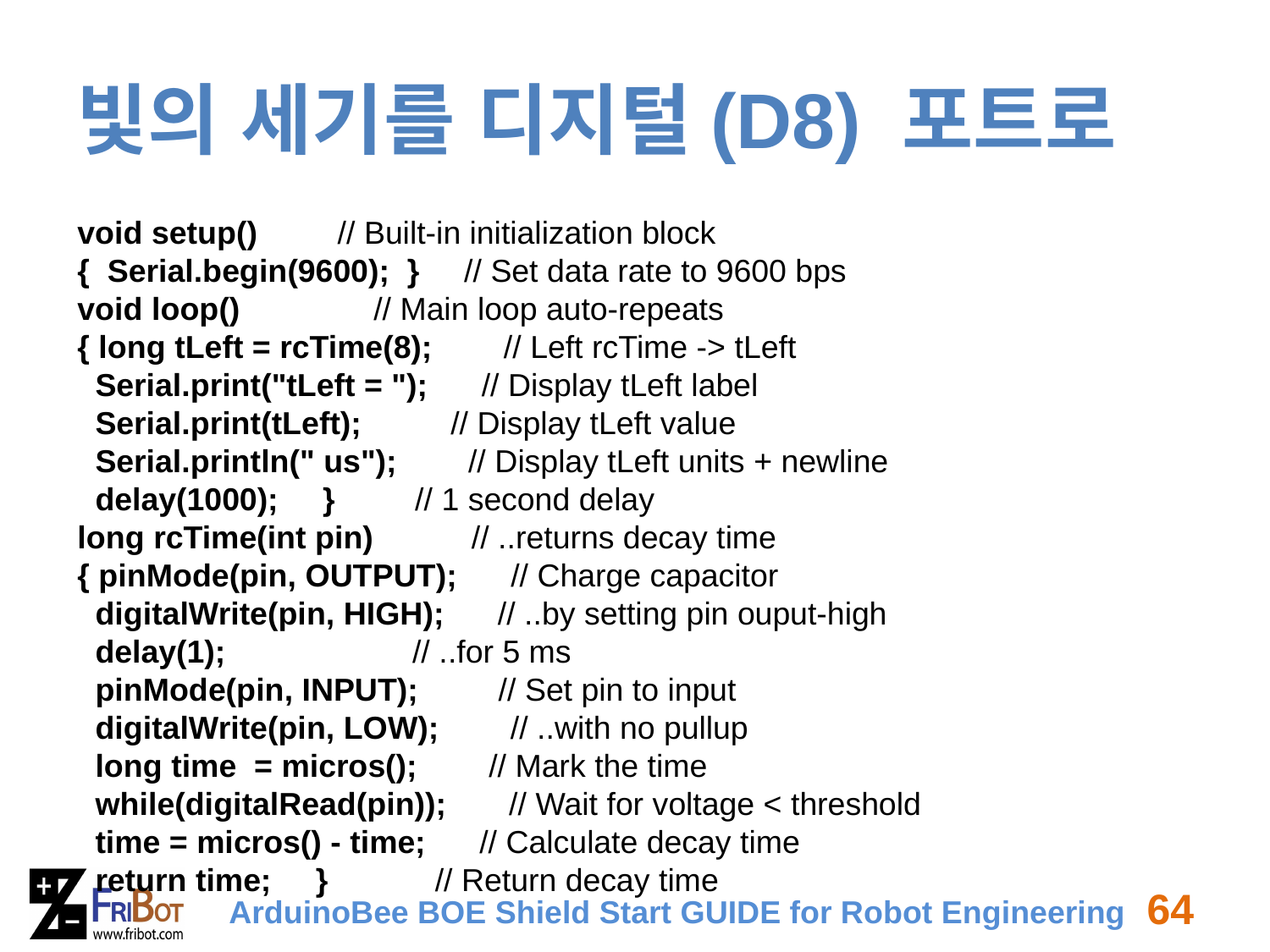

# 빛의 세기를 디지털(D8) 포트로
void setup()         // Built-in initialization block
{  Serial.begin(9600);  }     // Set data rate to 9600 bps
void loop()               // Main loop auto-repeats
{ long tLeft = rcTime(8);        // Left rcTime -> tLeft
  Serial.print("tLeft = ");      // Display tLeft label
  Serial.print(tLeft);          // Display tLeft value
  Serial.println(" us");        // Display tLeft units + newline
  delay(1000);     }         // 1 second delay
long rcTime(int pin)           // ..returns decay time
{ pinMode(pin, OUTPUT);      // Charge capacitor
  digitalWrite(pin, HIGH);      // ..by setting pin ouput-high
  delay(1);                     // ..for 5 ms
  pinMode(pin, INPUT);         // Set pin to input
  digitalWrite(pin, LOW);        // ..with no pullup
  long time  = micros();        // Mark the time
  while(digitalRead(pin));       // Wait for voltage < threshold
  time = micros() - time;      // Calculate decay time
  return time;     }            // Return decay time
64